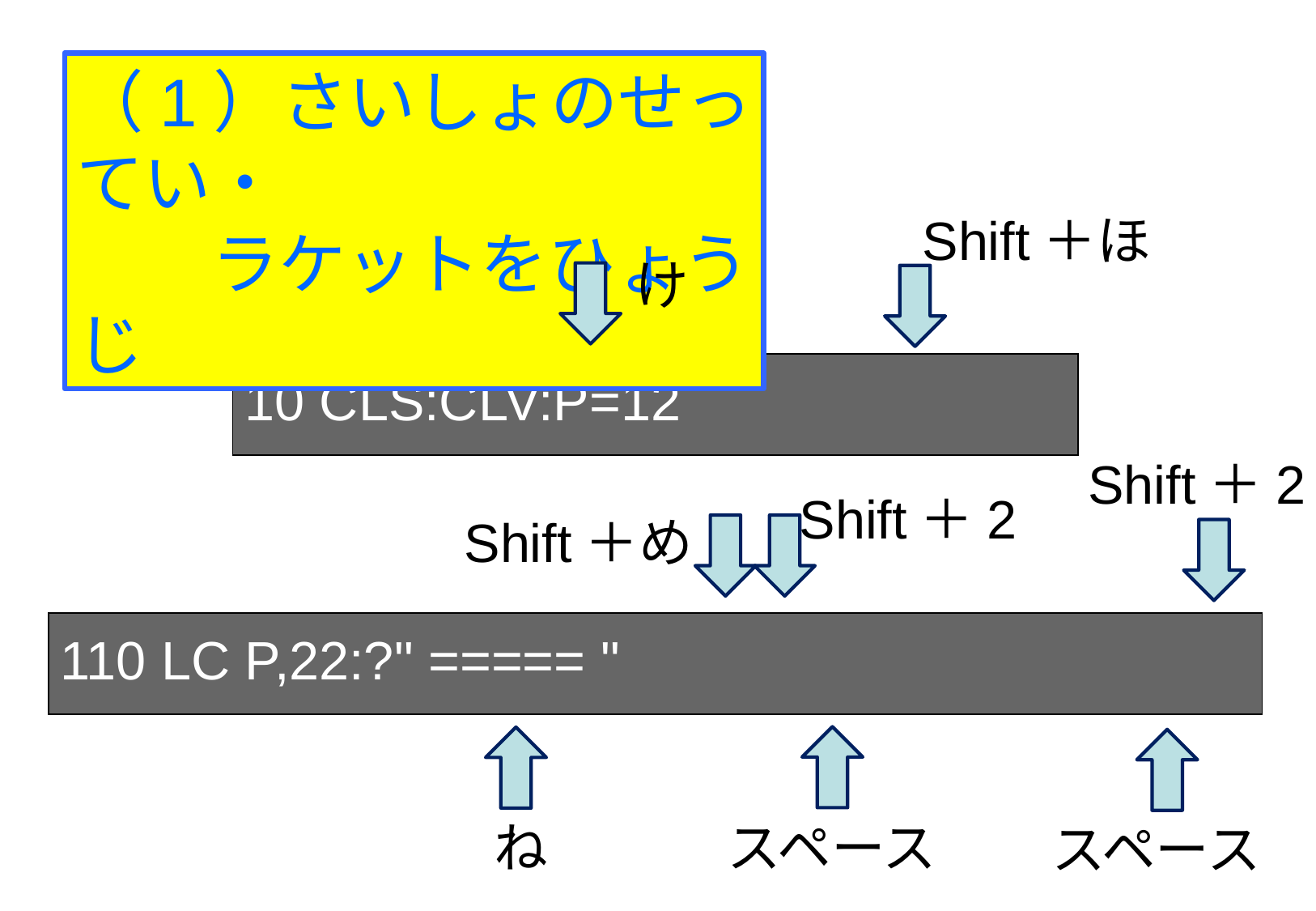

（1）さいしょのせってい・
　　ラケットをひょうじ
Shift＋ほ
け

10 CLS:CLV:P=12
Shift＋2
Shift＋2
Shift＋め

110 LC P,22:?" ===== "

スペース
ね
スペース